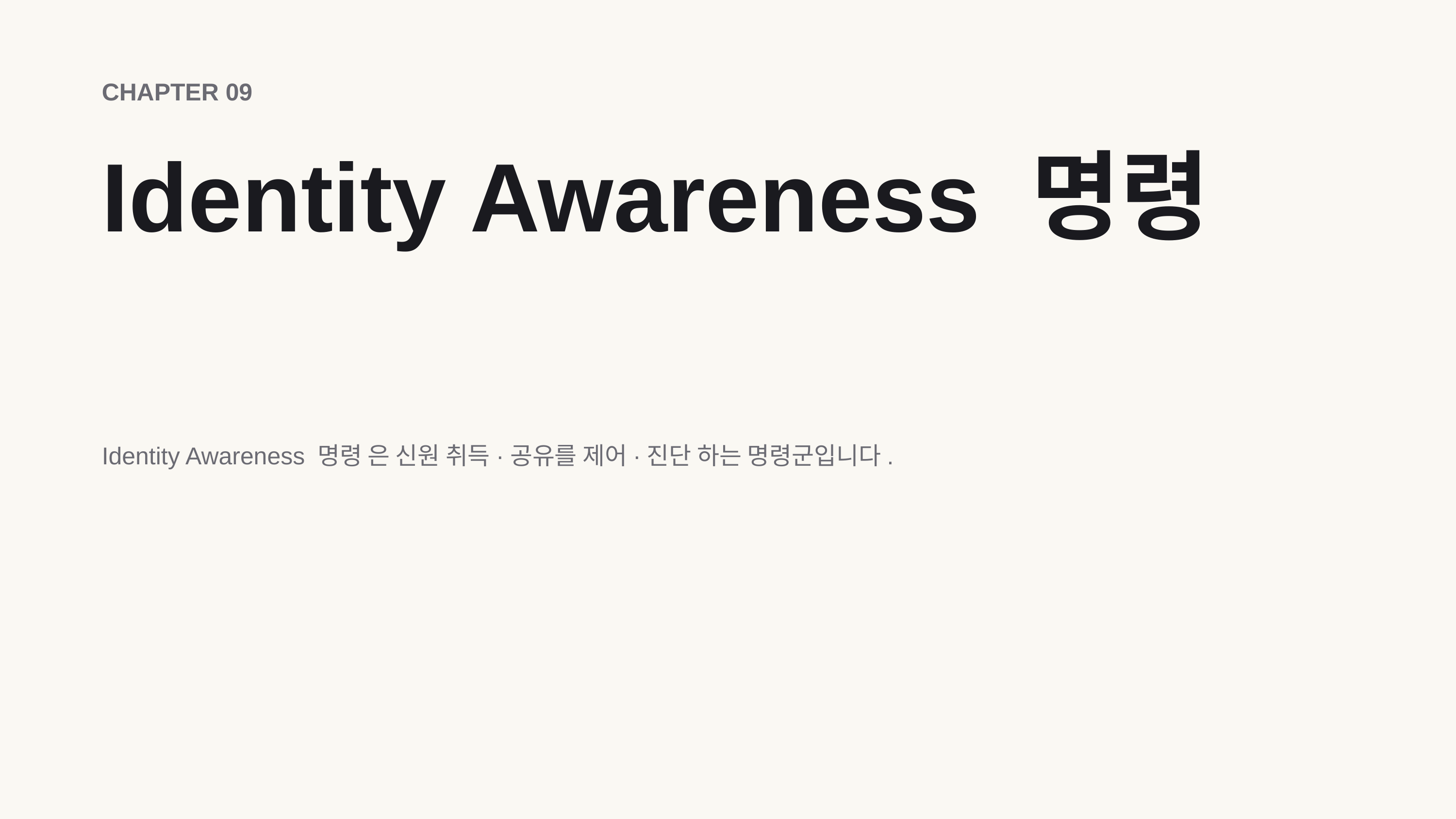

CHAPTER 09
Identity Awareness 명령
Identity Awareness 명령 은 신원 취득·공유를 제어·진단 하는 명령군입니다.